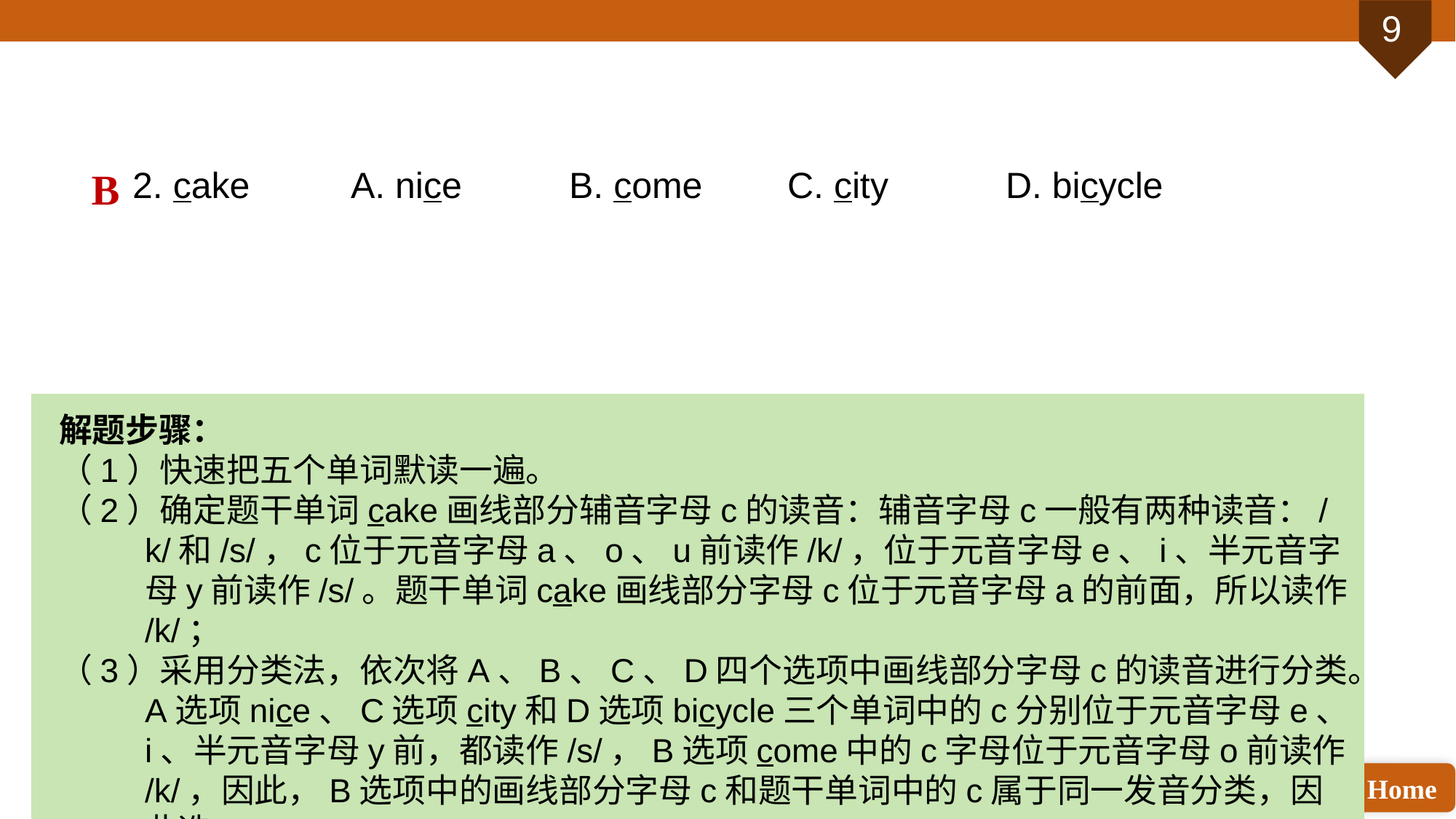

B
2. cake 	A. nice 	B. come 	C. city 	D. bicycle

解题步骤：
（1）快速把五个单词默读一遍。
（2）确定题干单词cake画线部分辅音字母c的读音：辅音字母c一般有两种读音：/k/和/s/，c位于元音字母a、o、u前读作/k/，位于元音字母e、i、半元音字母y前读作/s/。题干单词cake画线部分字母c位于元音字母a的前面，所以读作/k/；
（3）采用分类法，依次将A、B、C、D四个选项中画线部分字母c的读音进行分类。A选项nice、C选项city和D选项bicycle三个单词中的c分别位于元音字母e、i、半元音字母y前，都读作/s/，B选项come中的c字母位于元音字母o前读作/k/，因此，B选项中的画线部分字母c和题干单词中的c属于同一发音分类，因此选B。